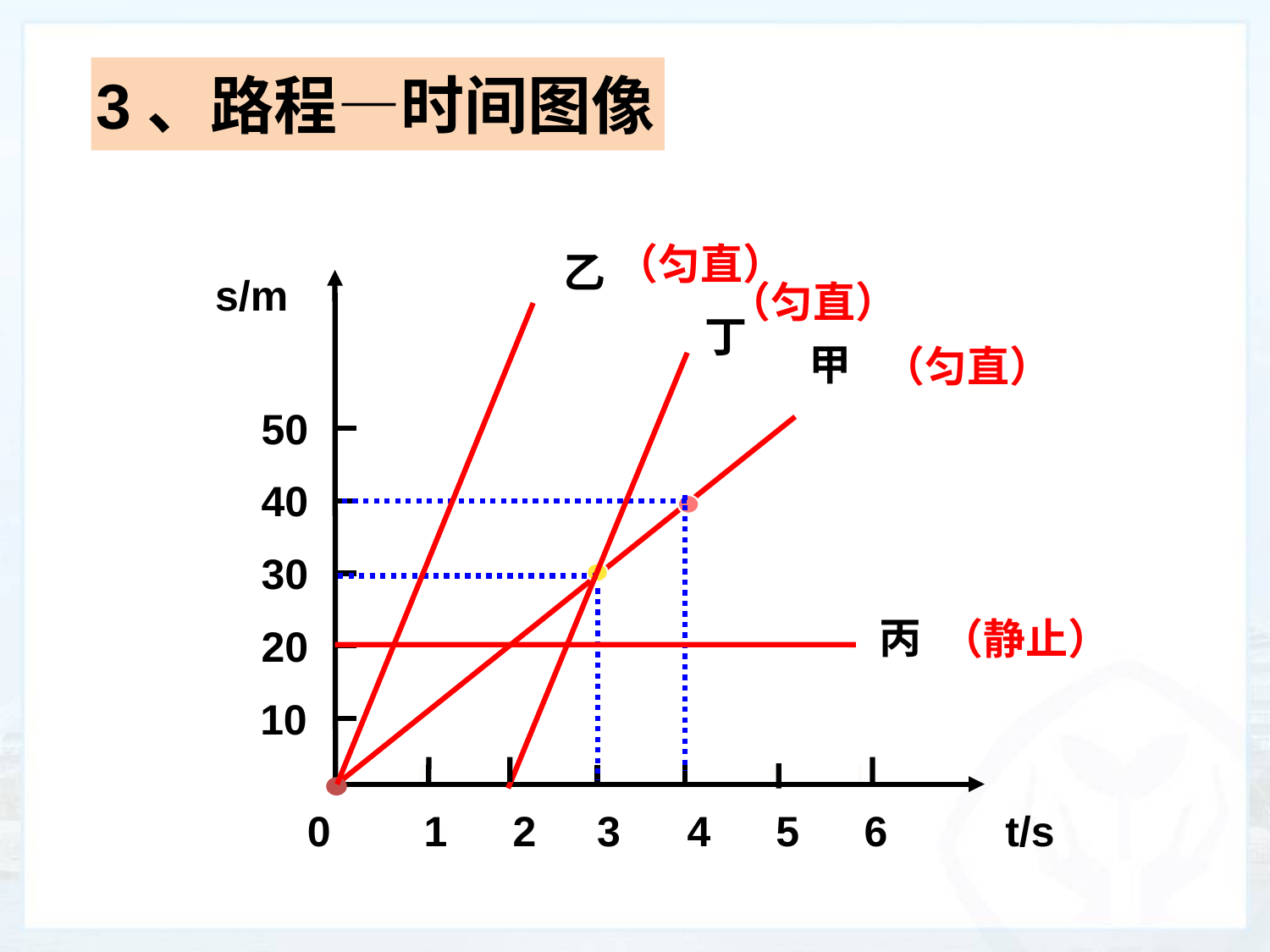

3、路程—时间图像
（匀直）
乙
s/m

（匀直）

丁
甲
（匀直）

50
40
30
20
10

丙
（静止）

0
1
2
3
4
5
6
t/s